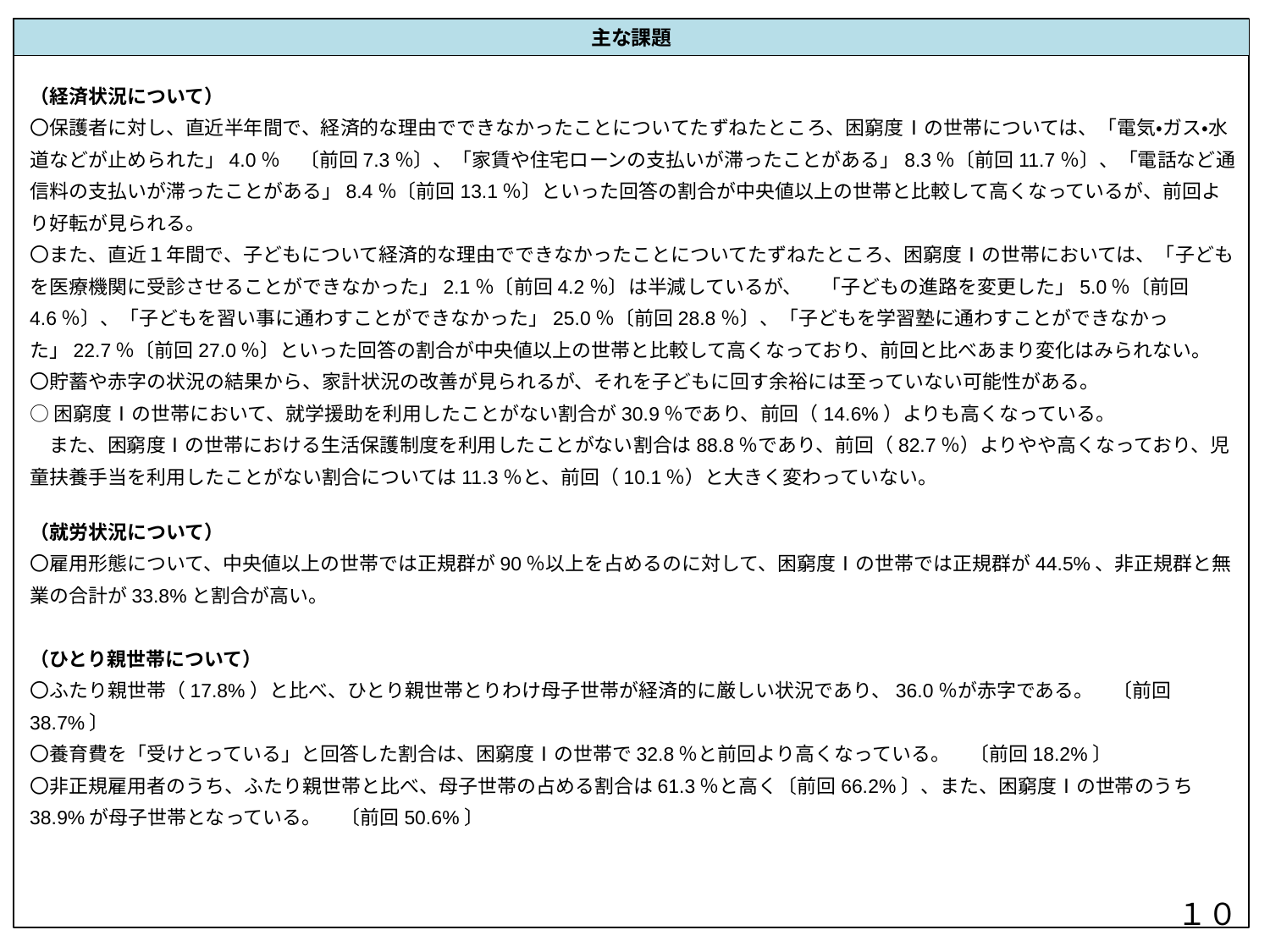

主な課題
（経済状況について）
〇保護者に対し、直近半年間で、経済的な理由でできなかったことについてたずねたところ、困窮度Ⅰの世帯については、「電気・ガス・水道などが止められた」4.0％　〔前回7.3％〕、「家賃や住宅ローンの支払いが滞ったことがある」8.3％〔前回11.7％〕、「電話など通信料の支払いが滞ったことがある」8.4％〔前回13.1％〕といった回答の割合が中央値以上の世帯と比較して高くなっているが、前回より好転が見られる。
〇また、直近１年間で、子どもについて経済的な理由でできなかったことについてたずねたところ、困窮度Ⅰの世帯においては、「子どもを医療機関に受診させることができなかった」2.1％〔前回4.2％〕は半減しているが、　「子どもの進路を変更した」5.0％〔前回4.6％〕、「子どもを習い事に通わすことができなかった」25.0％〔前回28.8％〕、「子どもを学習塾に通わすことができなかった」22.7％〔前回27.0％〕といった回答の割合が中央値以上の世帯と比較して高くなっており、前回と比べあまり変化はみられない。
〇貯蓄や赤字の状況の結果から、家計状況の改善が見られるが、それを子どもに回す余裕には至っていない可能性がある。
○困窮度Ⅰの世帯において、就学援助を利用したことがない割合が30.9％であり、前回（14.6%）よりも高くなっている。
　また、困窮度Ⅰの世帯における生活保護制度を利用したことがない割合は88.8％であり、前回（82.7％）よりやや高くなっており、児童扶養手当を利用したことがない割合については11.3％と、前回（10.1％）と大きく変わっていない。

（就労状況について）
〇雇用形態について、中央値以上の世帯では正規群が90％以上を占めるのに対して、困窮度Ⅰの世帯では正規群が44.5%、非正規群と無業の合計が33.8%と割合が高い。

（ひとり親世帯について）
〇ふたり親世帯（17.8%）と比べ、ひとり親世帯とりわけ母子世帯が経済的に厳しい状況であり、36.0％が赤字である。　〔前回38.7%〕
〇養育費を「受けとっている」と回答した割合は、困窮度Ⅰの世帯で32.8％と前回より高くなっている。　〔前回18.2%〕
〇非正規雇用者のうち、ふたり親世帯と比べ、母子世帯の占める割合は61.3％と高く〔前回66.2%〕、また、困窮度Ⅰの世帯のうち38.9%が母子世帯となっている。　〔前回50.6%〕

１０